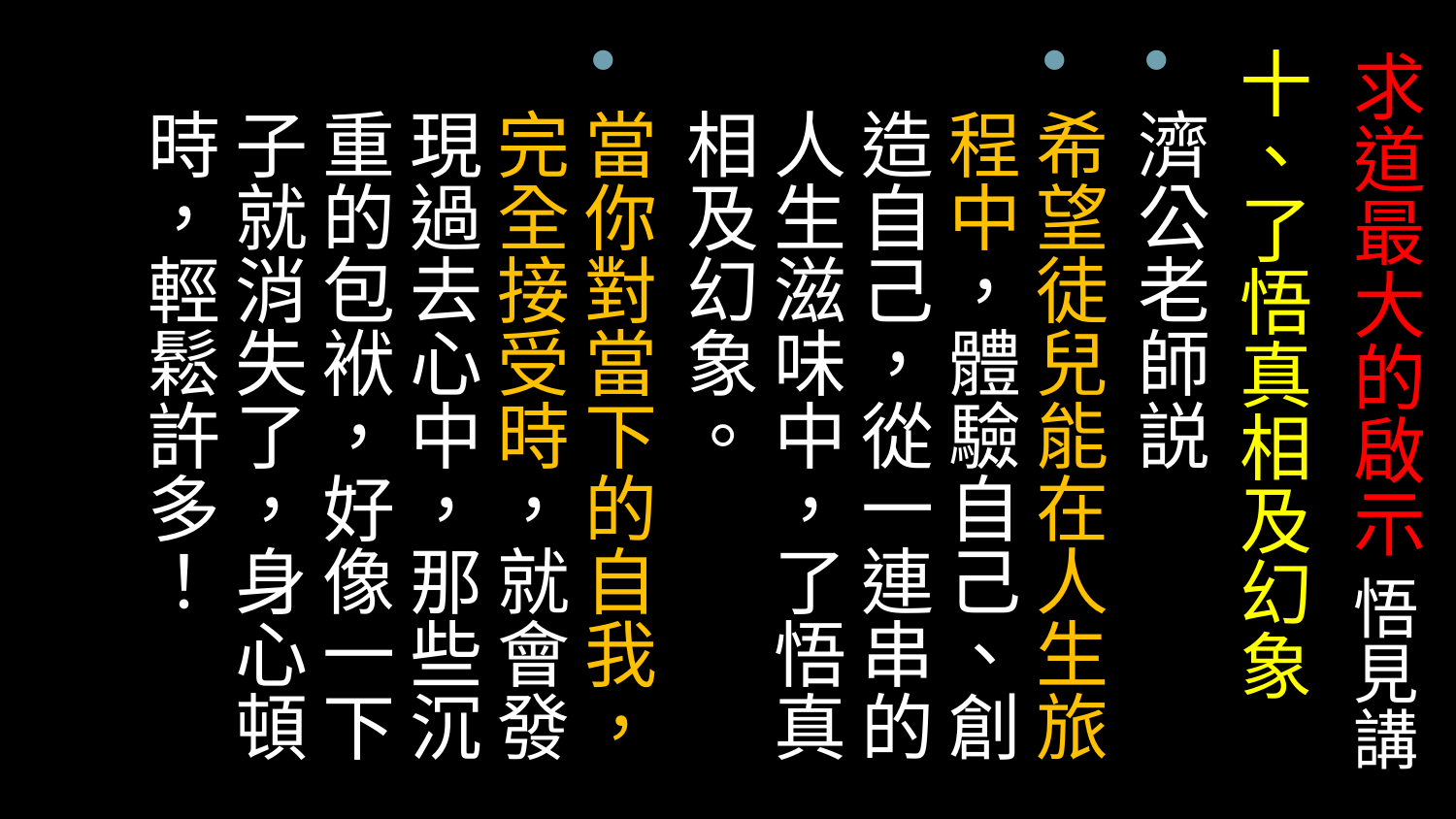

十、了悟真相及幻象
濟公老師説
希望徒兒能在人生旅程中，體驗自己、創造自己，從一連串的人生滋味中，了悟真相及幻象。
當你對當下的自我，完全接受時，就會發現過去心中，那些沉重的包袱，好像一下子就消失了，身心頓時，輕鬆許多！

# 求道最大的啟示 悟見講